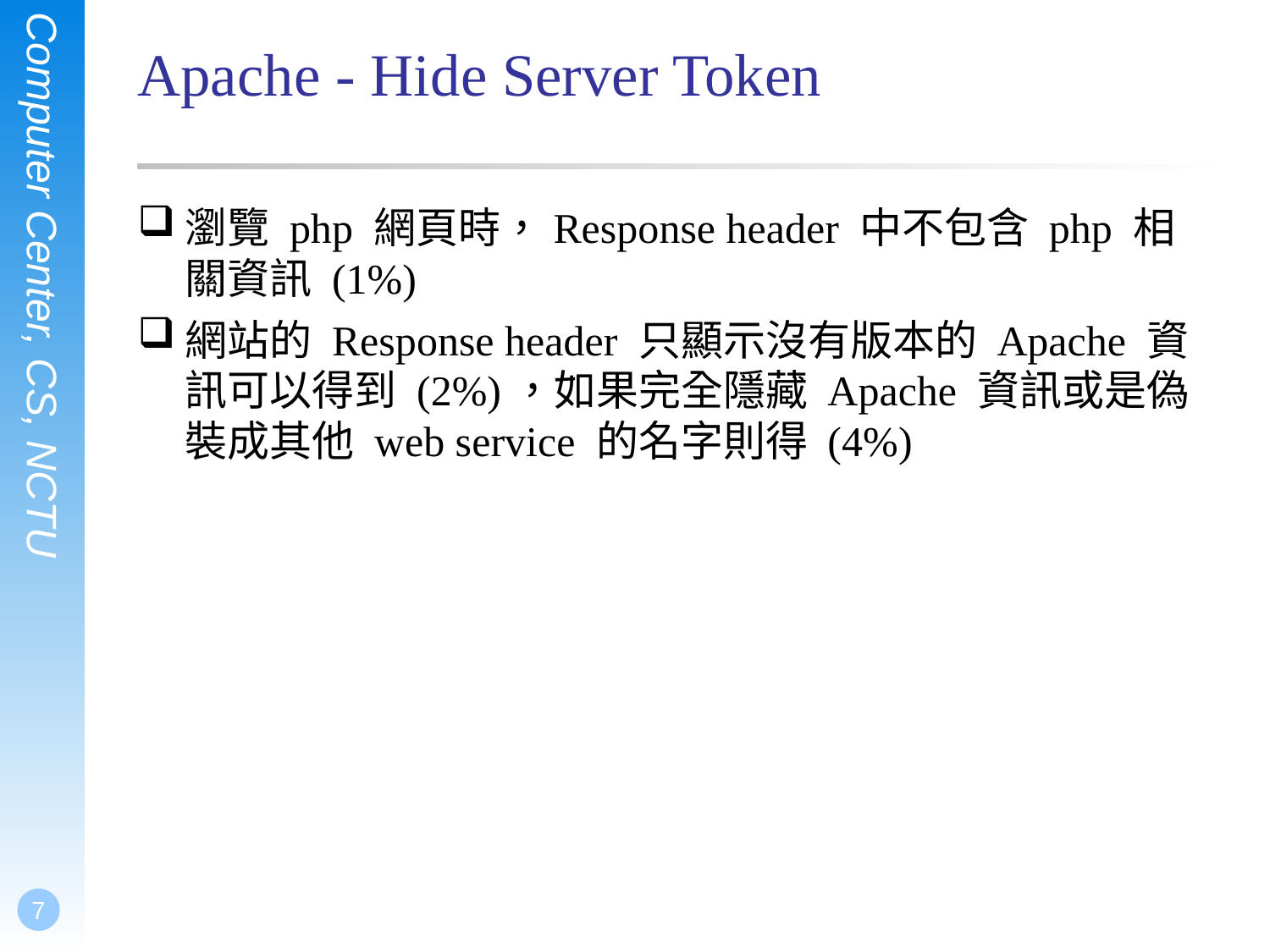

# Apache - Hide Server Token
瀏覽 php 網頁時，Response header 中不包含 php 相關資訊 (1%)
網站的 Response header 只顯示沒有版本的 Apache 資訊可以得到 (2%)，如果完全隱藏 Apache 資訊或是偽裝成其他 web service 的名字則得 (4%)